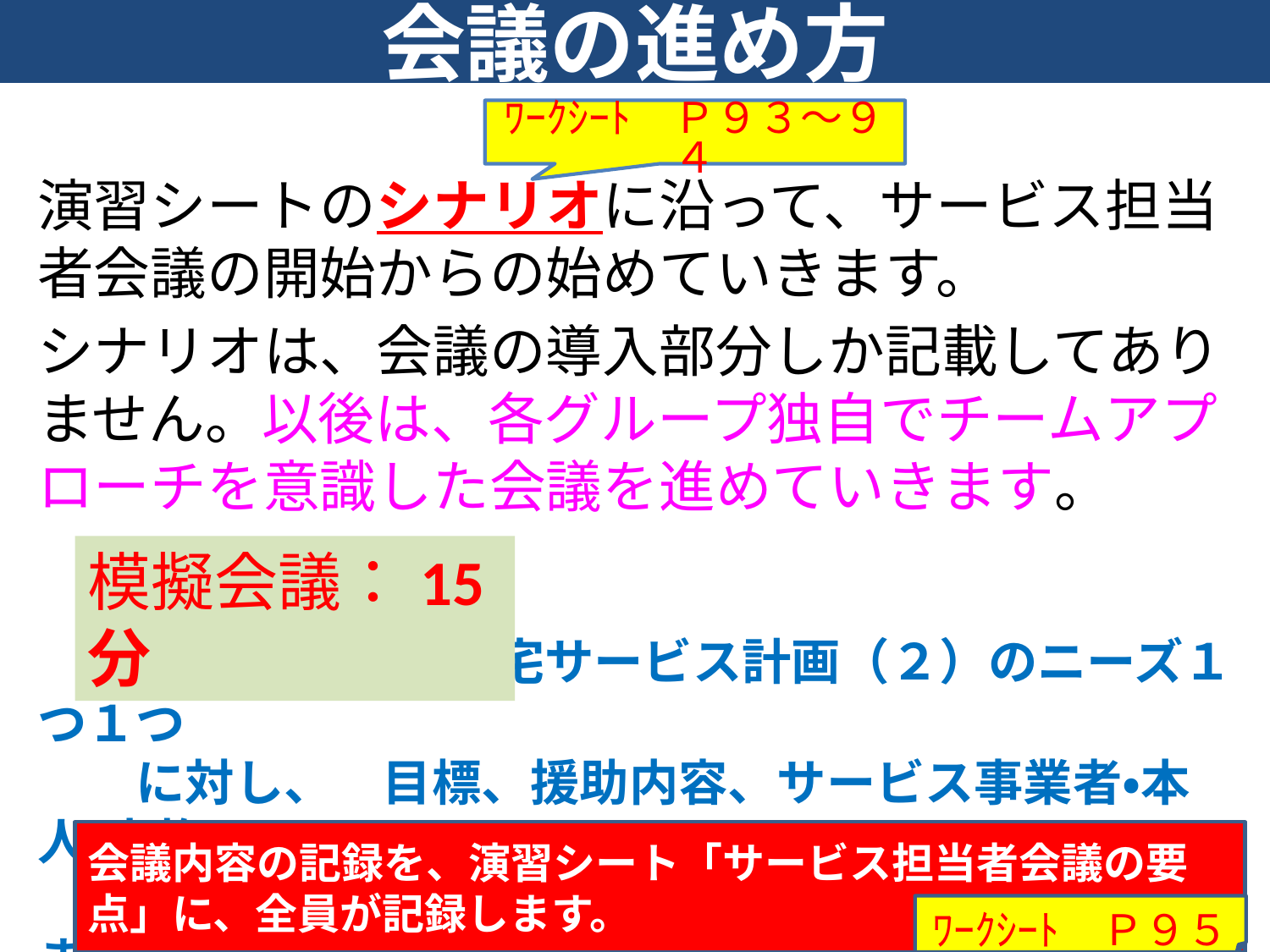

# 会議の進め方
ﾜｰｸｼｰﾄ　Ｐ９３～９４
演習シートのシナリオに沿って、サービス担当者会議の開始からの始めていきます。

シナリオは、会議の導入部分しか記載してありません。以後は、各グループ独自でチームアプローチを意識した会議を進めていきます。

　＜ポイント＞　居宅サービス計画（２）のニーズ１つ１つ
　　に対し、　目標、援助内容、サービス事業者・本人・家族
　　の役割などを検討し、プランを修正・完成していきます
模擬会議：15分
会議内容の記録を、演習シート「サービス担当者会議の要点」に、全員が記録します。
ﾜｰｸｼｰﾄ　Ｐ９５